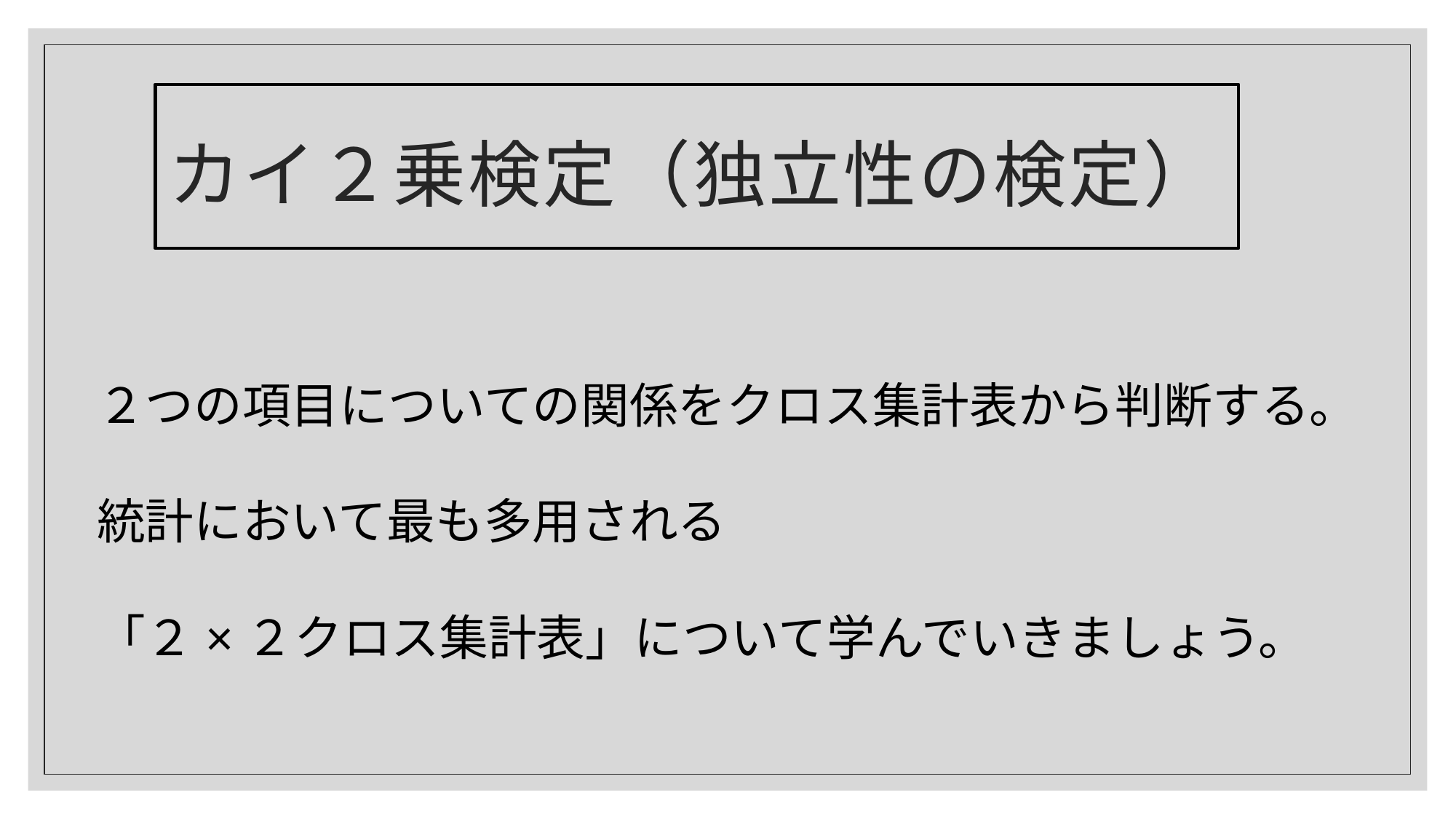

# カイ２乗検定（独立性の検定）
２つの項目についての関係をクロス集計表から判断する。

統計において最も多用される

「２×２クロス集計表」について学んでいきましょう。